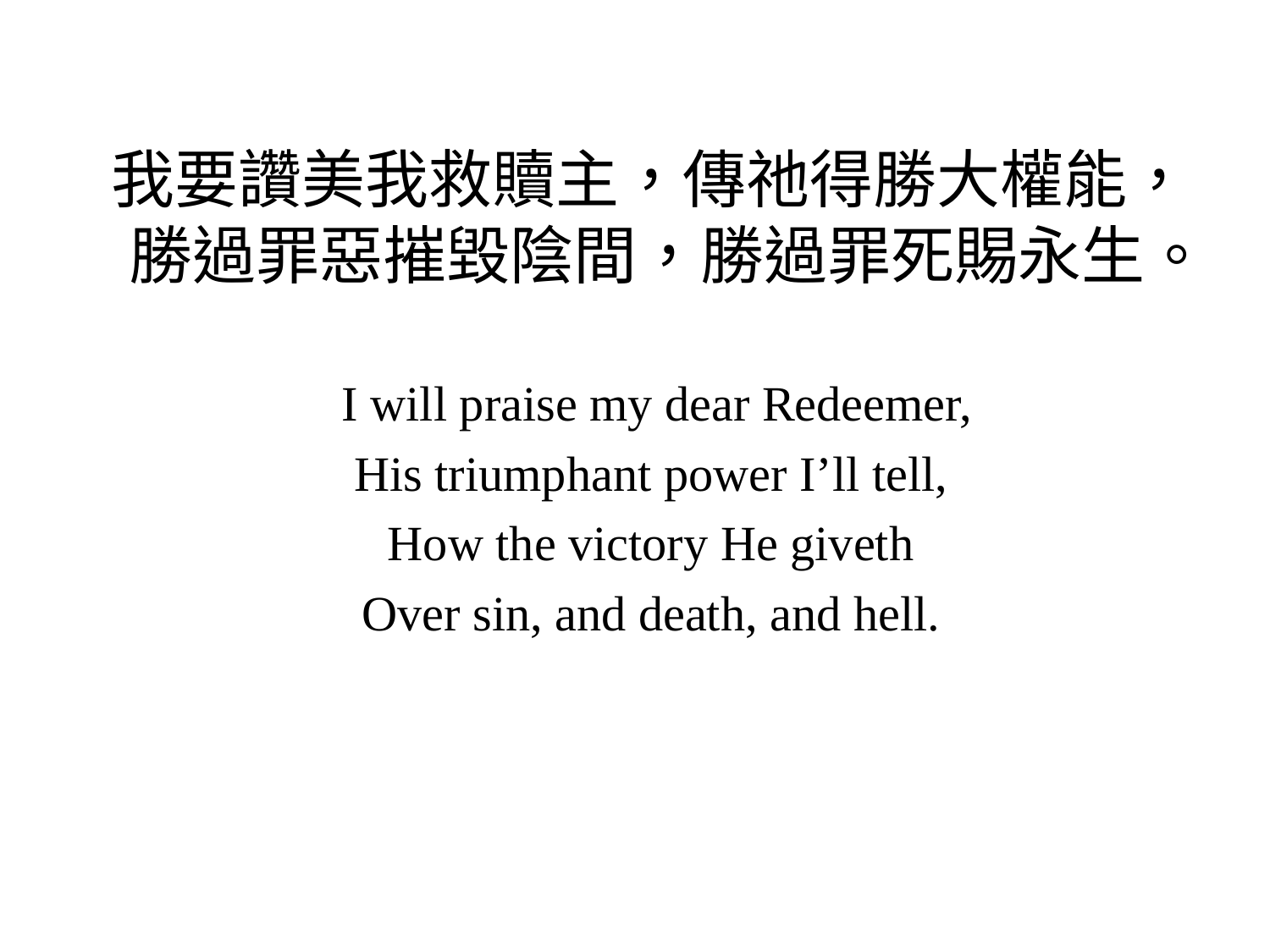

我要讚美我救贖主，傳祂得勝大權能，
勝過罪惡摧毀陰間，勝過罪死賜永生。

 I will praise my dear Redeemer,
His triumphant power I’ll tell,
How the victory He giveth
Over sin, and death, and hell.